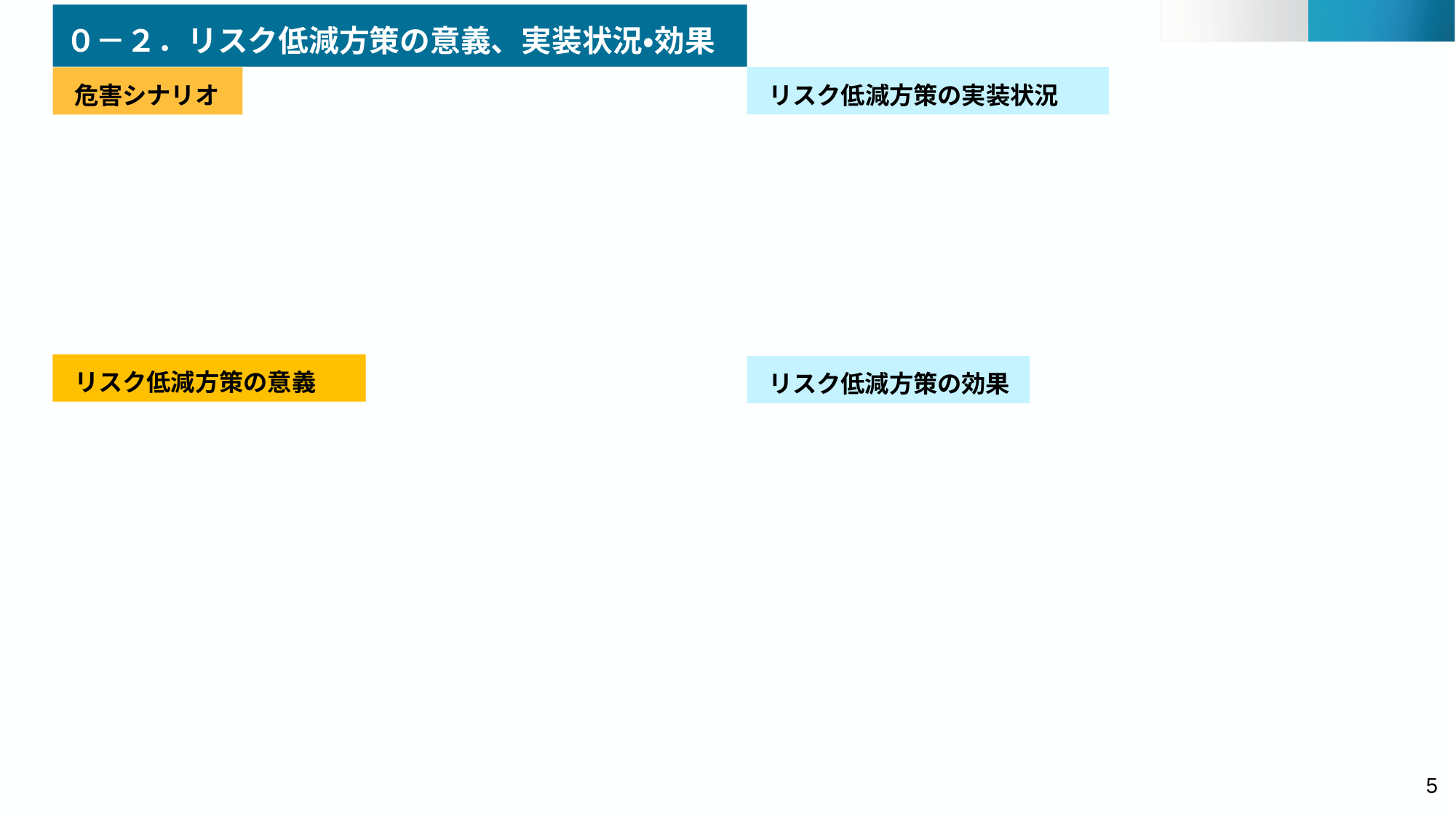

０－２．リスク低減方策の意義、実装状況・効果
リスク低減方策の実装状況
危害シナリオ

リスク低減方策の意義
リスク低減方策の効果

5